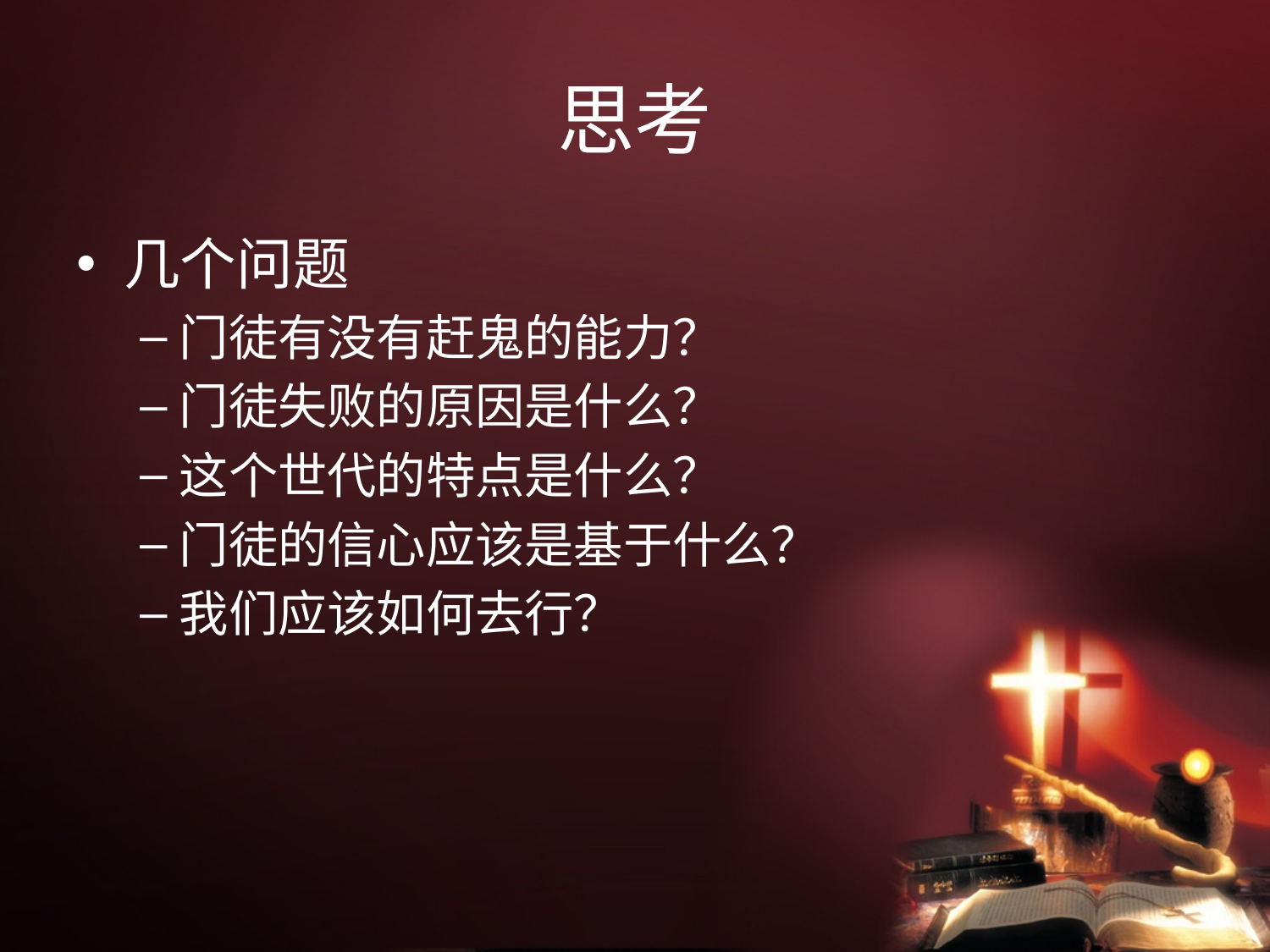

# 思考
几个问题
门徒有没有赶鬼的能力？
门徒失败的原因是什么？
这个世代的特点是什么？
门徒的信心应该是基于什么？
我们应该如何去行？